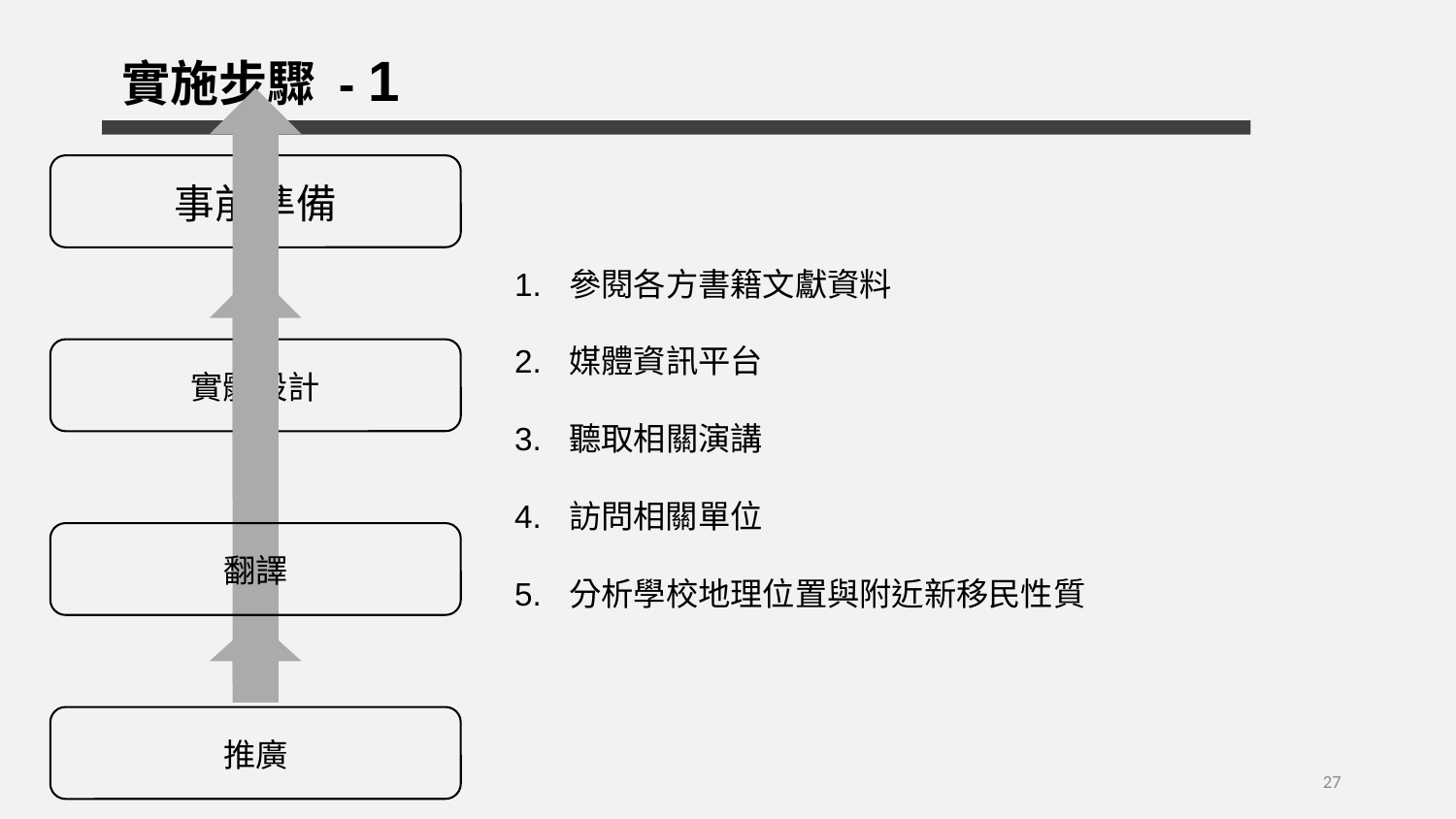

實施步驟 - 1

事前準備
實體設計
翻譯
推廣

參閱各方書籍文獻資料
媒體資訊平台
聽取相關演講
訪問相關單位
分析學校地理位置與附近新移民性質
27